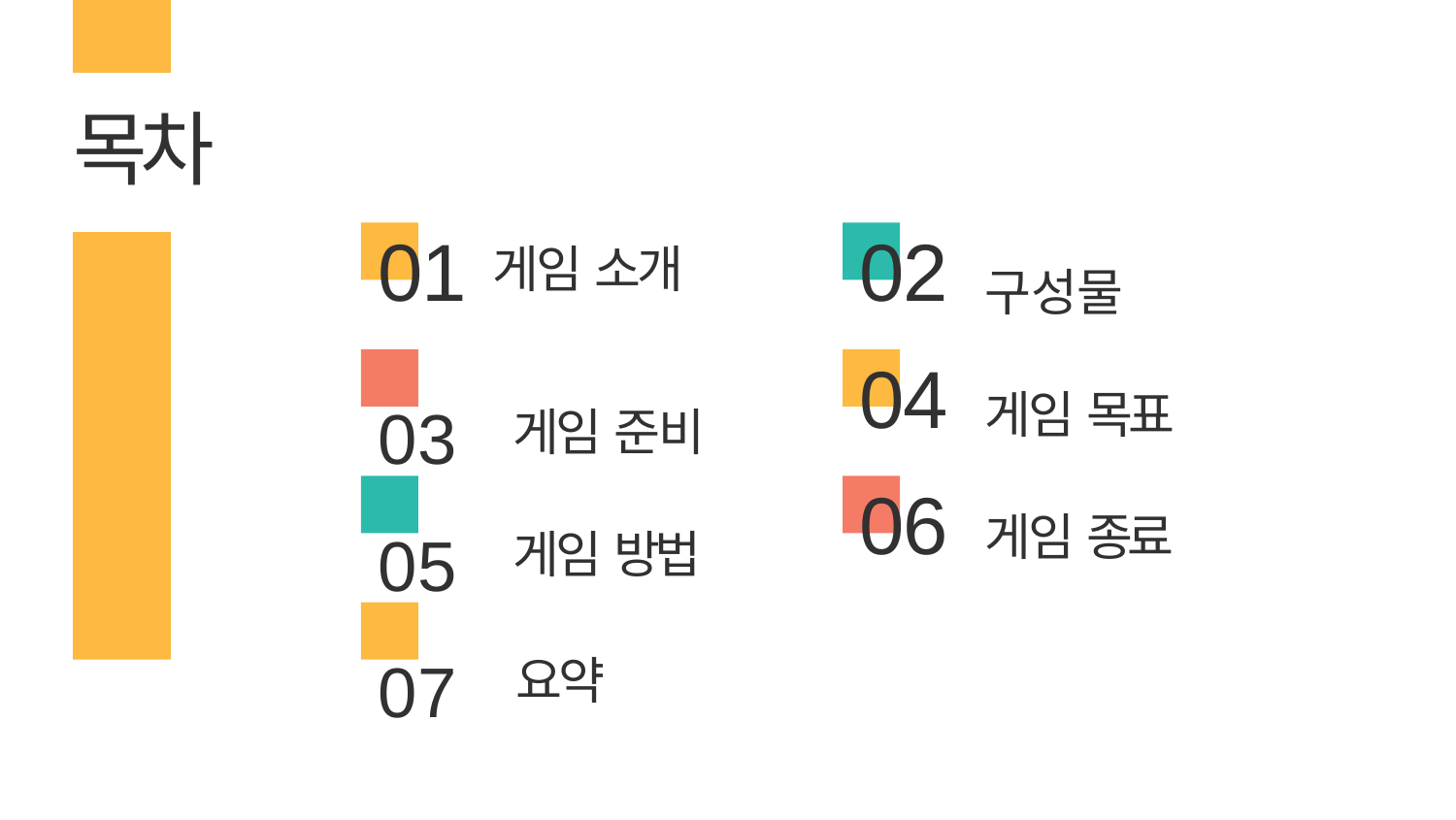

# 목차
구성물
게임 목표
게임 종료
01
02

게임 소개
03 게임 준비
04

05 게임 방법
06

07 요약